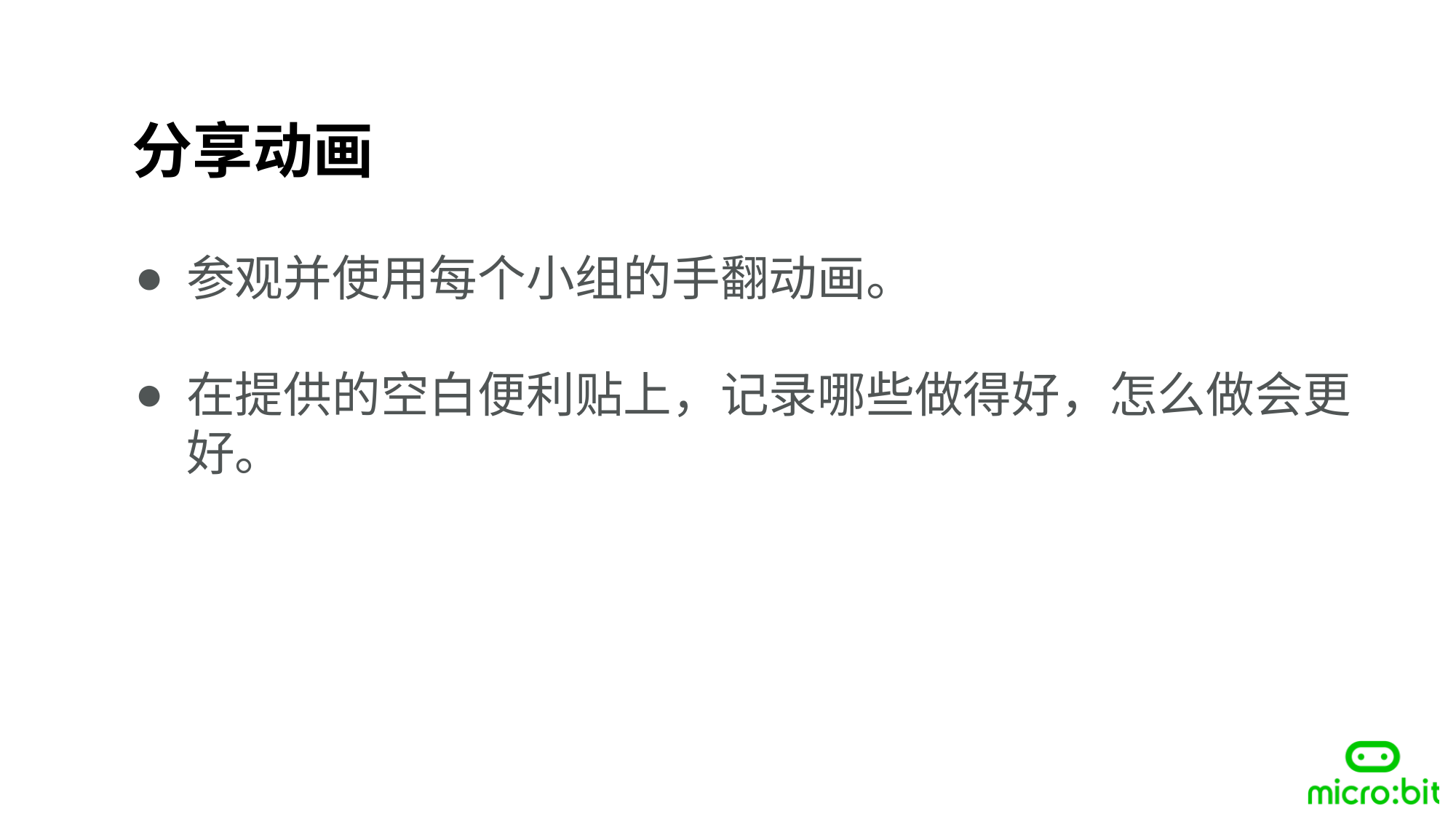

分享动画

参观并使用每个小组的手翻动画。

在提供的空白便利贴上，记录哪些做得好，怎么做会更好。